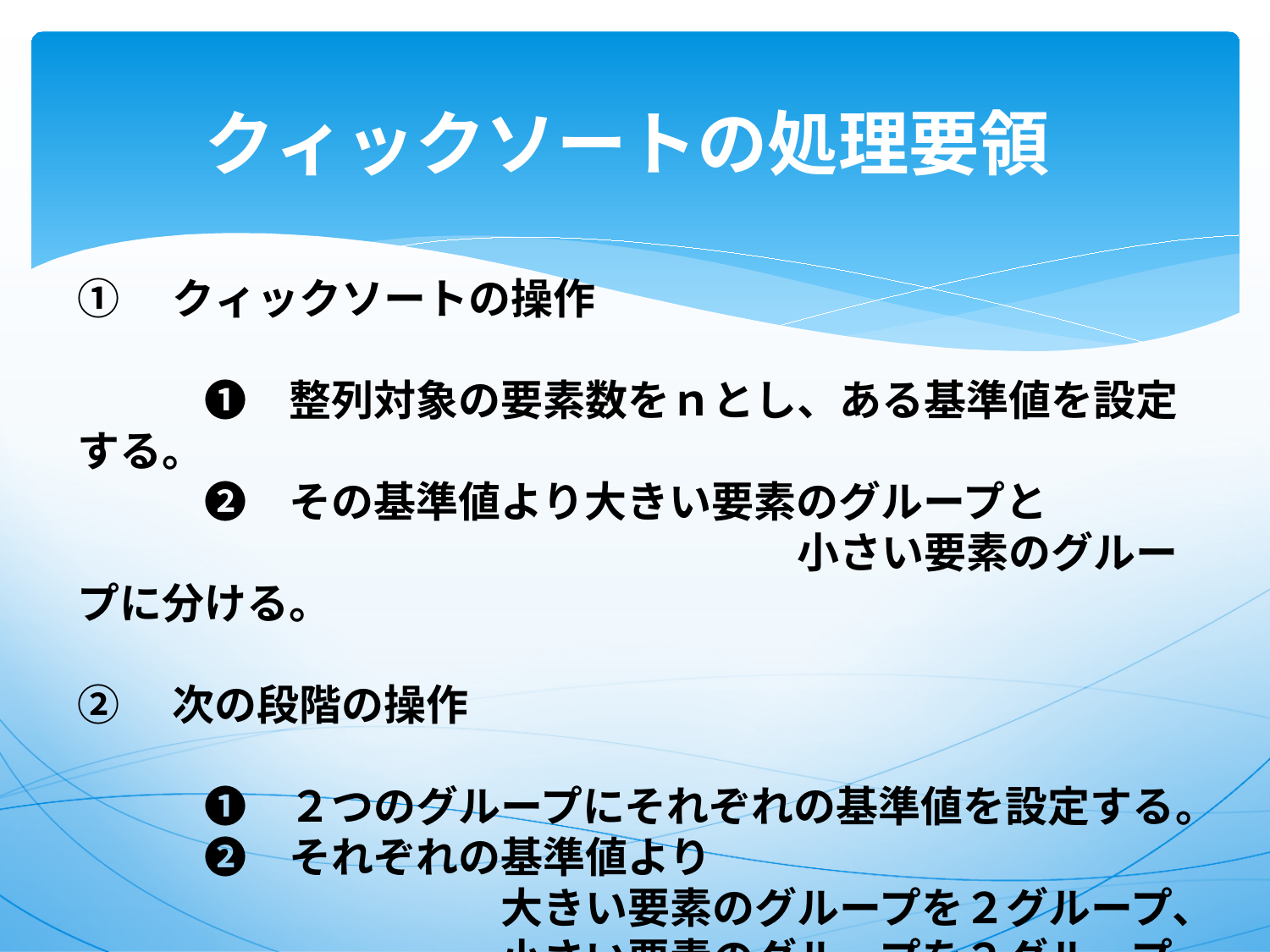

# クィックソートの処理要領
①　クィックソートの操作

　　　❶　整列対象の要素数をｎとし、ある基準値を設定する。
　　　❷　その基準値より大きい要素のグループと
　　　　　　　　　　　　　　　　　小さい要素のグループに分ける。

②　次の段階の操作

　　　❶　２つのグループにそれぞれの基準値を設定する。
　　　❷　それぞれの基準値より
　　　　　　　　　　大きい要素のグループを２グループ、
　　　　　　　　　　小さい要素のグループを２グループ作成する。